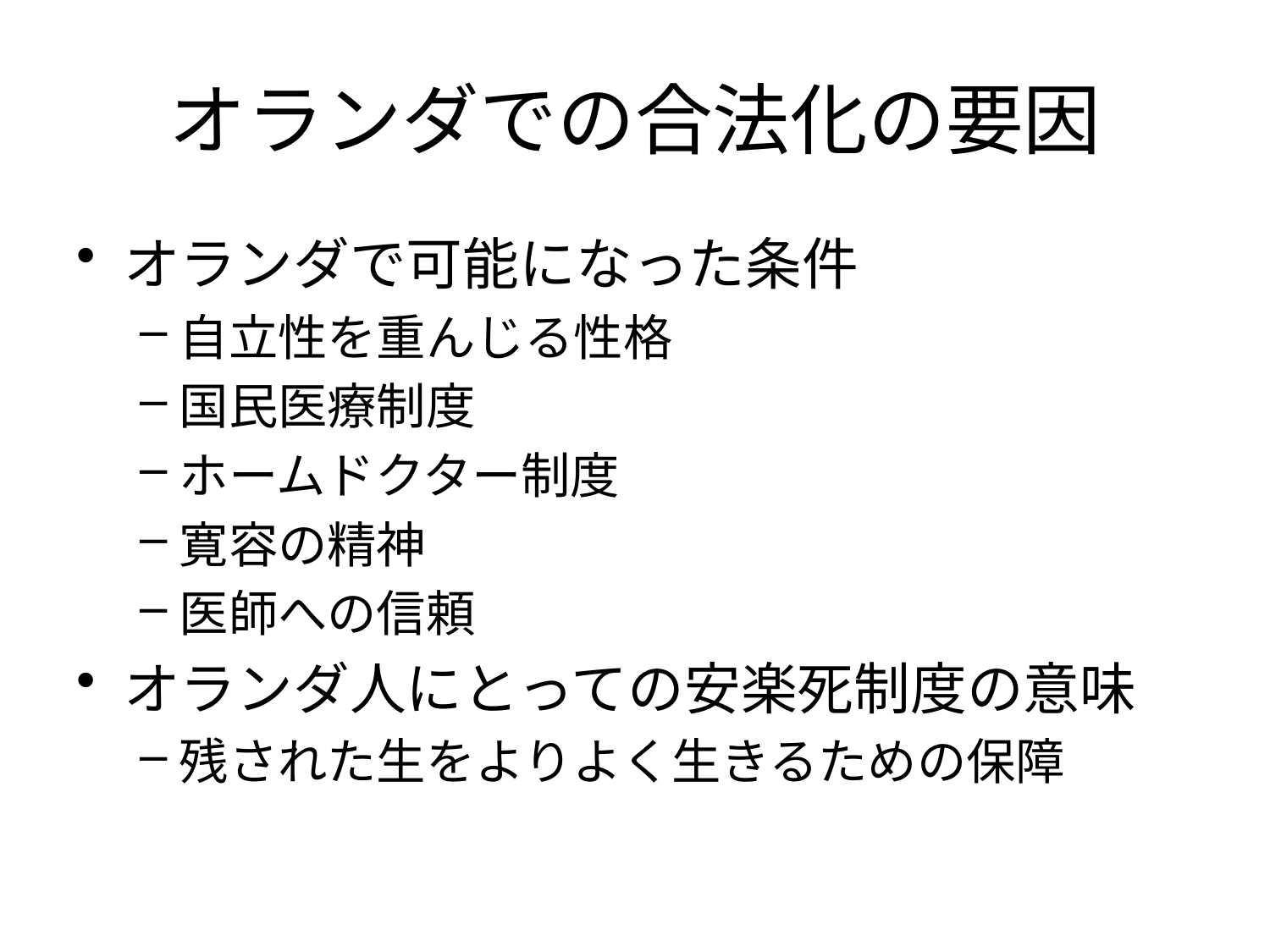

# オランダでの合法化の要因
オランダで可能になった条件
自立性を重んじる性格
国民医療制度
ホームドクター制度
寛容の精神
医師への信頼
オランダ人にとっての安楽死制度の意味
残された生をよりよく生きるための保障